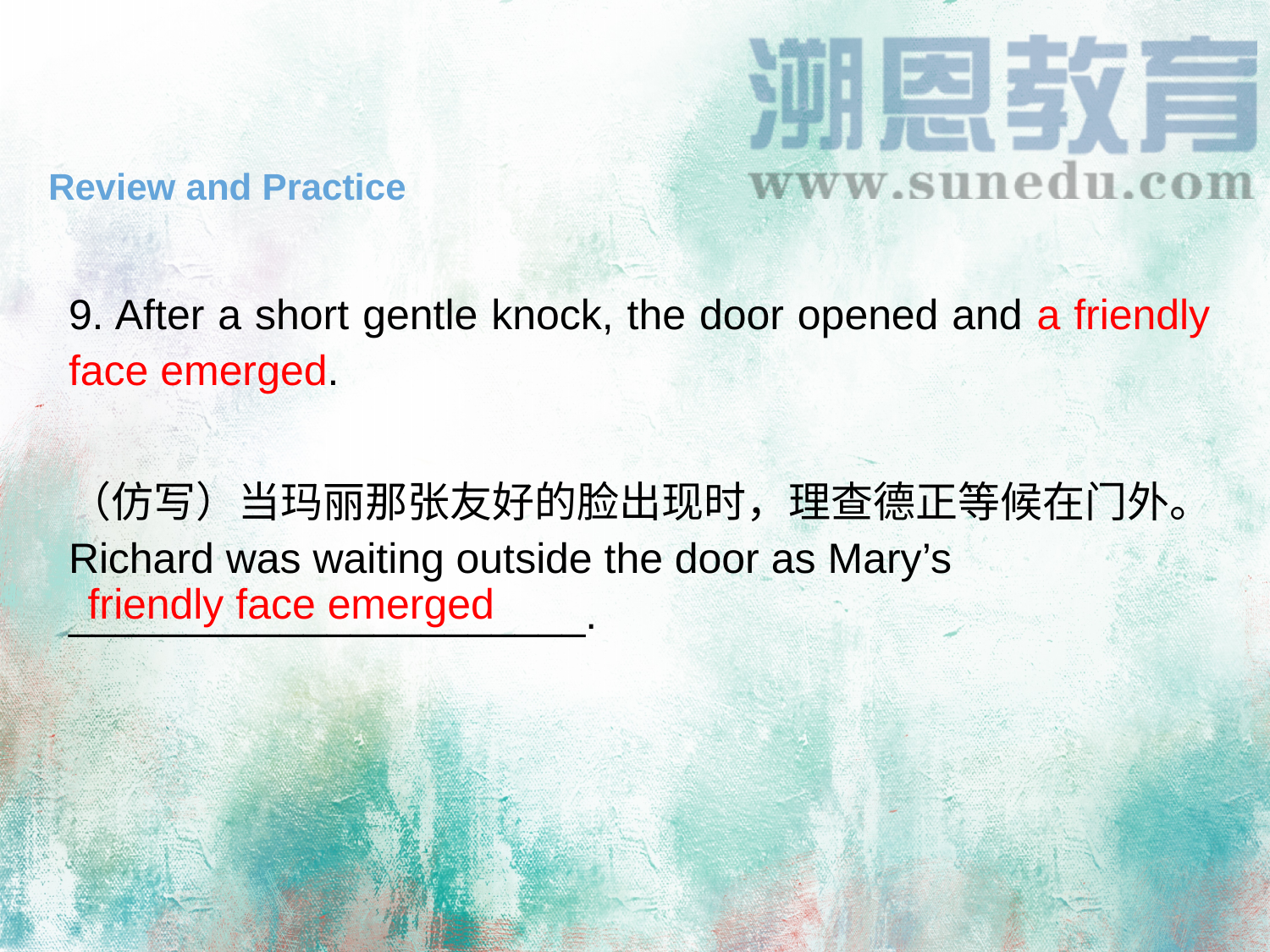

Review and Practice
9. After a short gentle knock, the door opened and a friendly face emerged.

（仿写）当玛丽那张友好的脸出现时，理查德正等候在门外。
Richard was waiting outside the door as Mary’s ______________________.

friendly face emerged